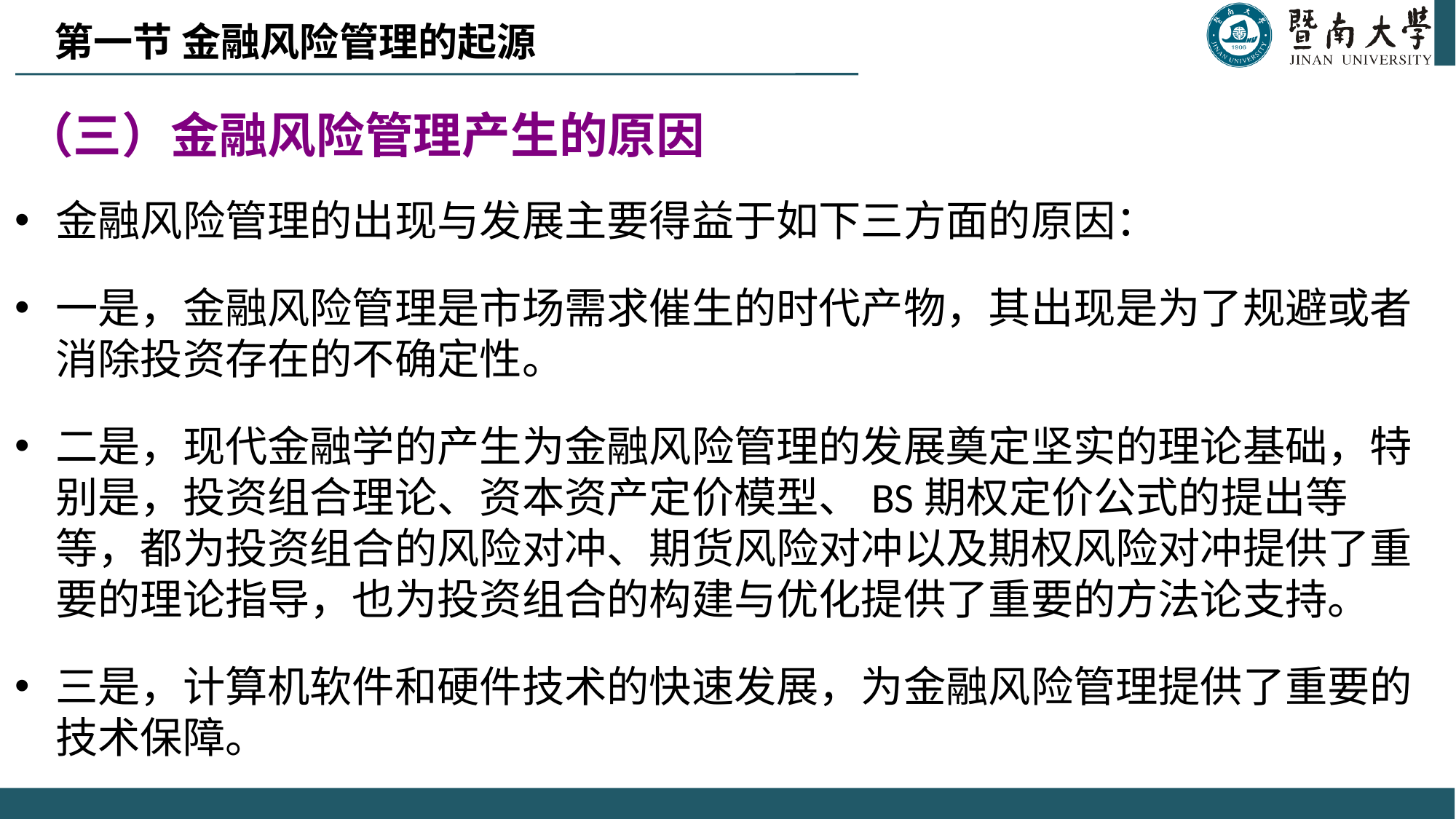

第一节 金融风险管理的起源
# （三）金融风险管理产生的原因

金融风险管理的出现与发展主要得益于如下三方面的原因：
一是，金融风险管理是市场需求催生的时代产物，其出现是为了规避或者消除投资存在的不确定性。
二是，现代金融学的产生为金融风险管理的发展奠定坚实的理论基础，特别是，投资组合理论、资本资产定价模型、BS期权定价公式的提出等等，都为投资组合的风险对冲、期货风险对冲以及期权风险对冲提供了重要的理论指导，也为投资组合的构建与优化提供了重要的方法论支持。
三是，计算机软件和硬件技术的快速发展，为金融风险管理提供了重要的技术保障。